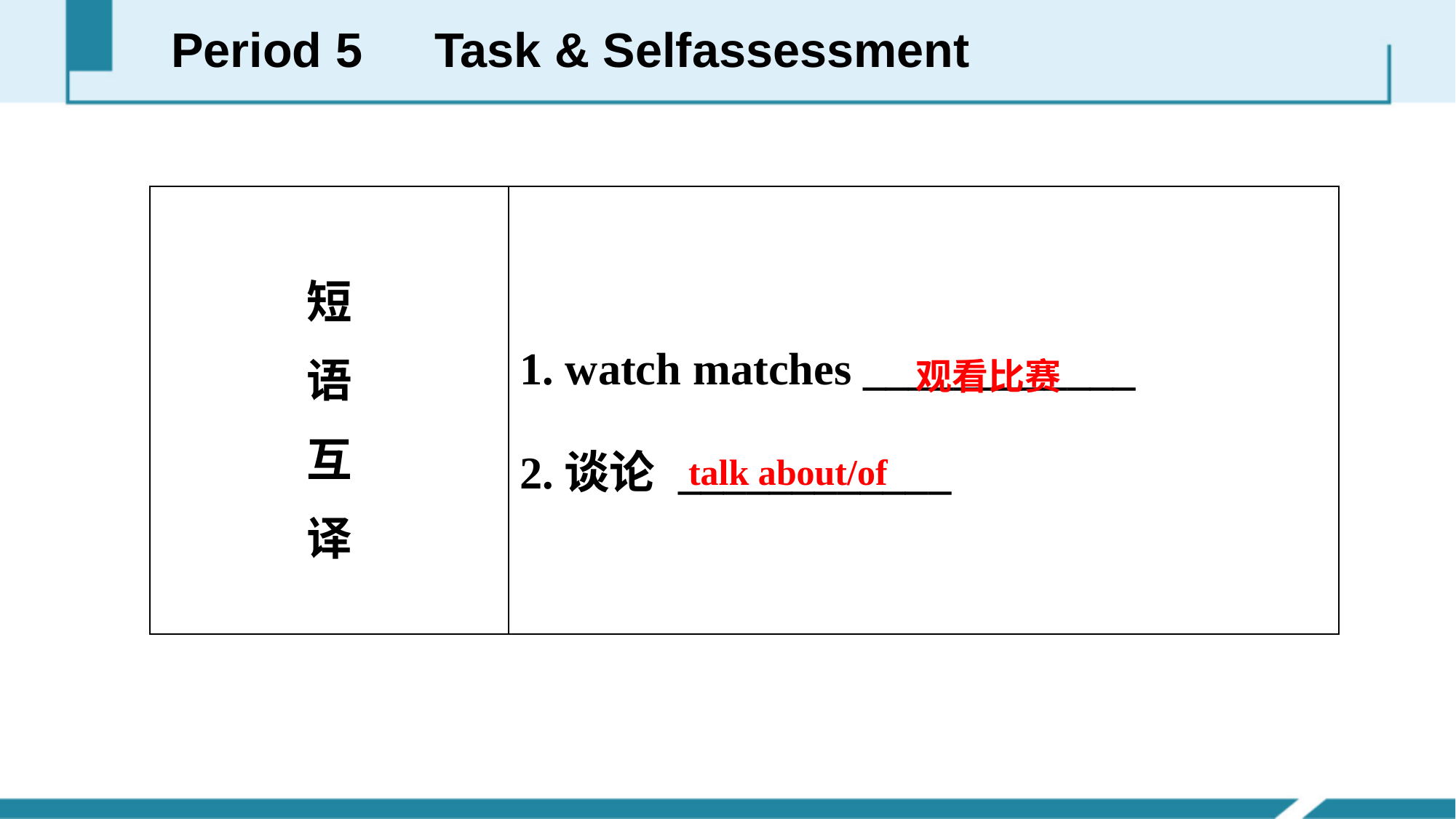

Period 5　Task & Self­assessment
| 短 语 互 译 | 1. watch matches \_\_\_\_\_\_\_\_\_\_\_\_ 2.谈论 \_\_\_\_\_\_\_\_\_\_\_\_ |
| --- | --- |

观看比赛
talk about/of